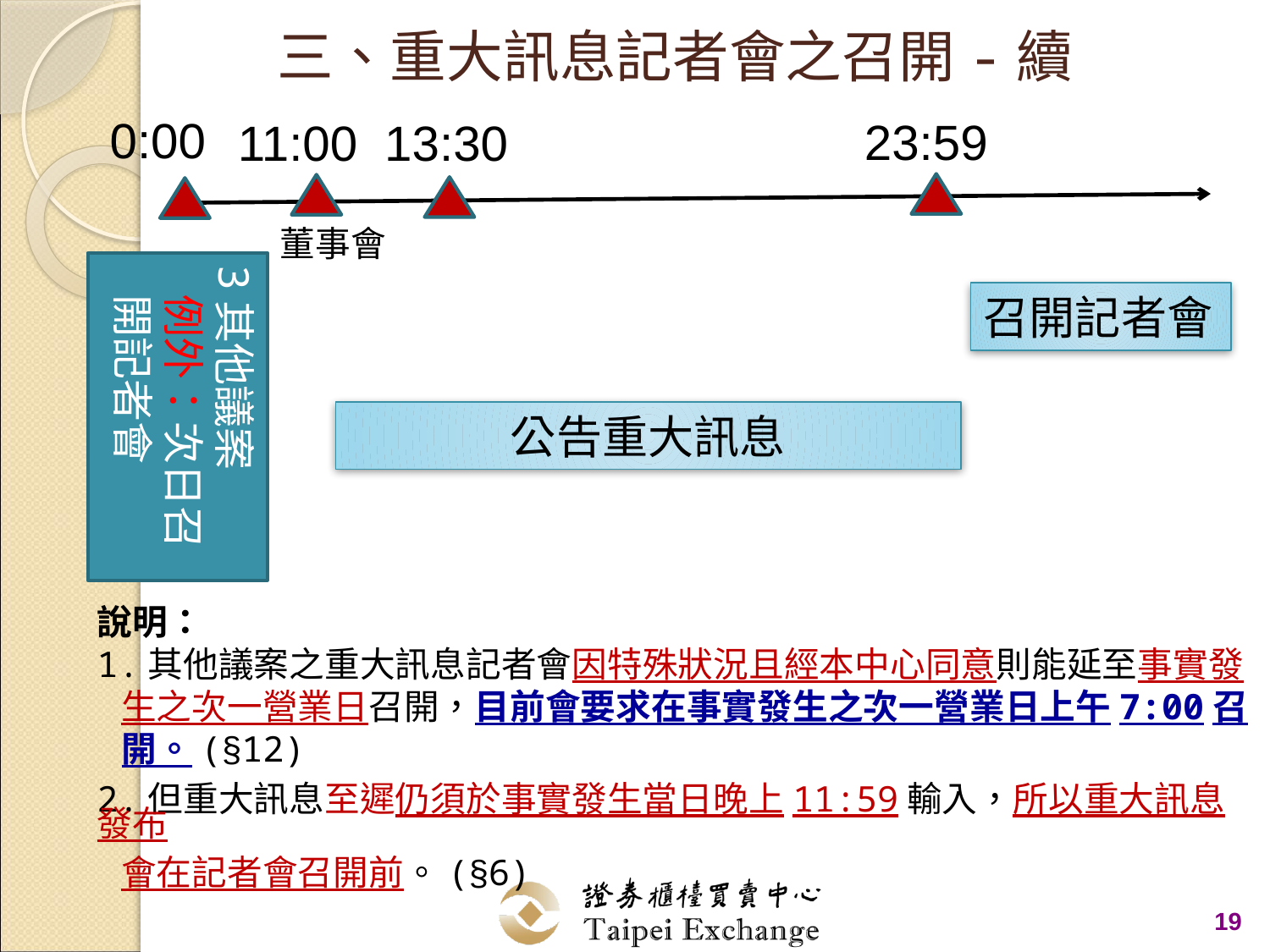

# 三、重大訊息記者會之召開-續

0:00
23:59
11:00
13:30

董事會
3其他議案
  例外：次日召
  開記者會
召開記者會
公告重大訊息
說明：
1.其他議案之重大訊息記者會因特殊狀況且經本中心同意則能延至事實發
  生之次一營業日召開，目前會要求在事實發生之次一營業日上午7:00召
  開。(§12)

2.但重大訊息至遲仍須於事實發生當日晚上11:59輸入，所以重大訊息發布

  會在記者會召開前。(§6)
19